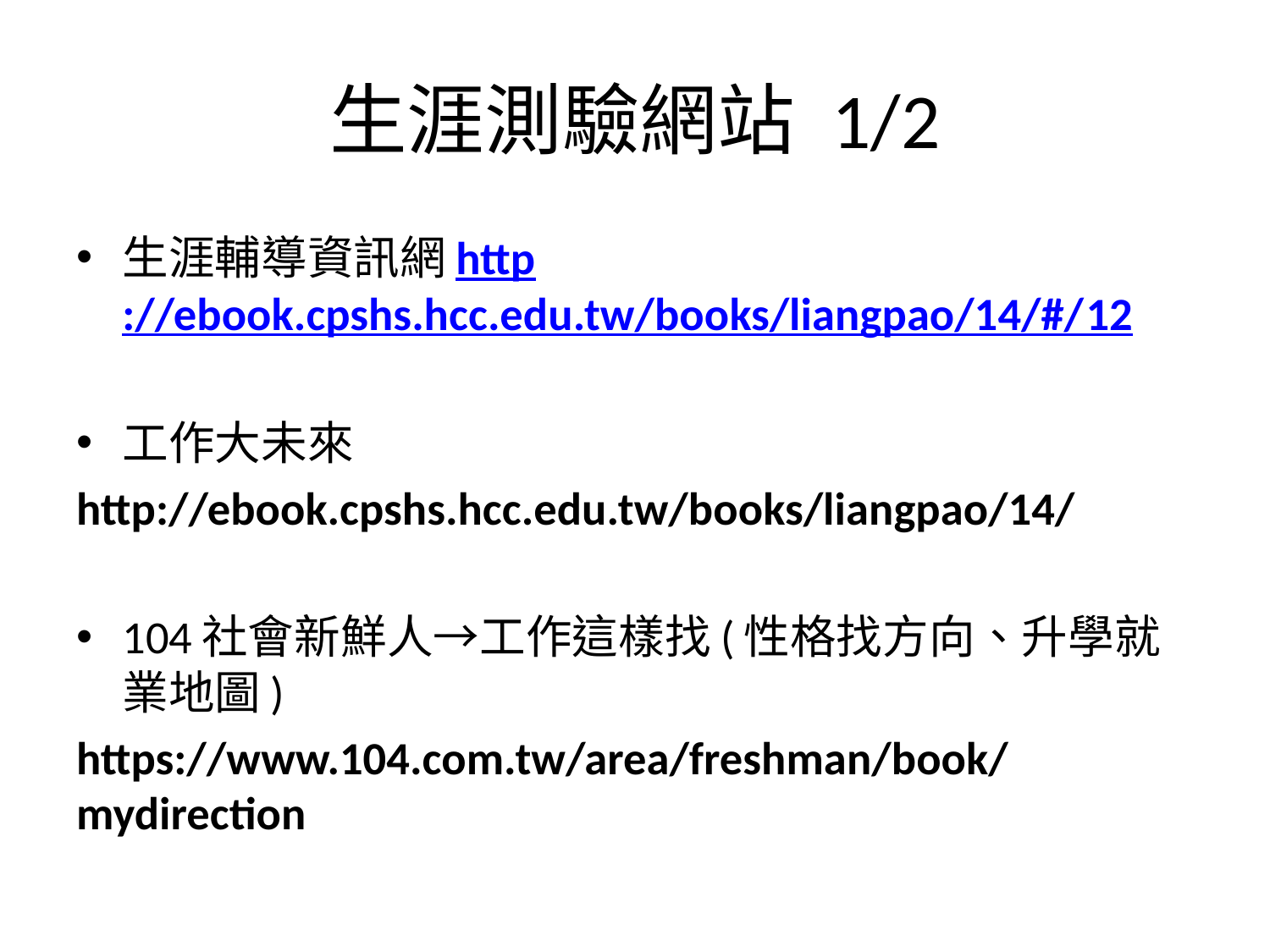

# 生涯測驗網站 1/2
生涯輔導資訊網http://ebook.cpshs.hcc.edu.tw/books/liangpao/14/#/12

工作大未來
http://ebook.cpshs.hcc.edu.tw/books/liangpao/14/

104社會新鮮人→工作這樣找(性格找方向、升學就業地圖)
https://www.104.com.tw/area/freshman/book/mydirection